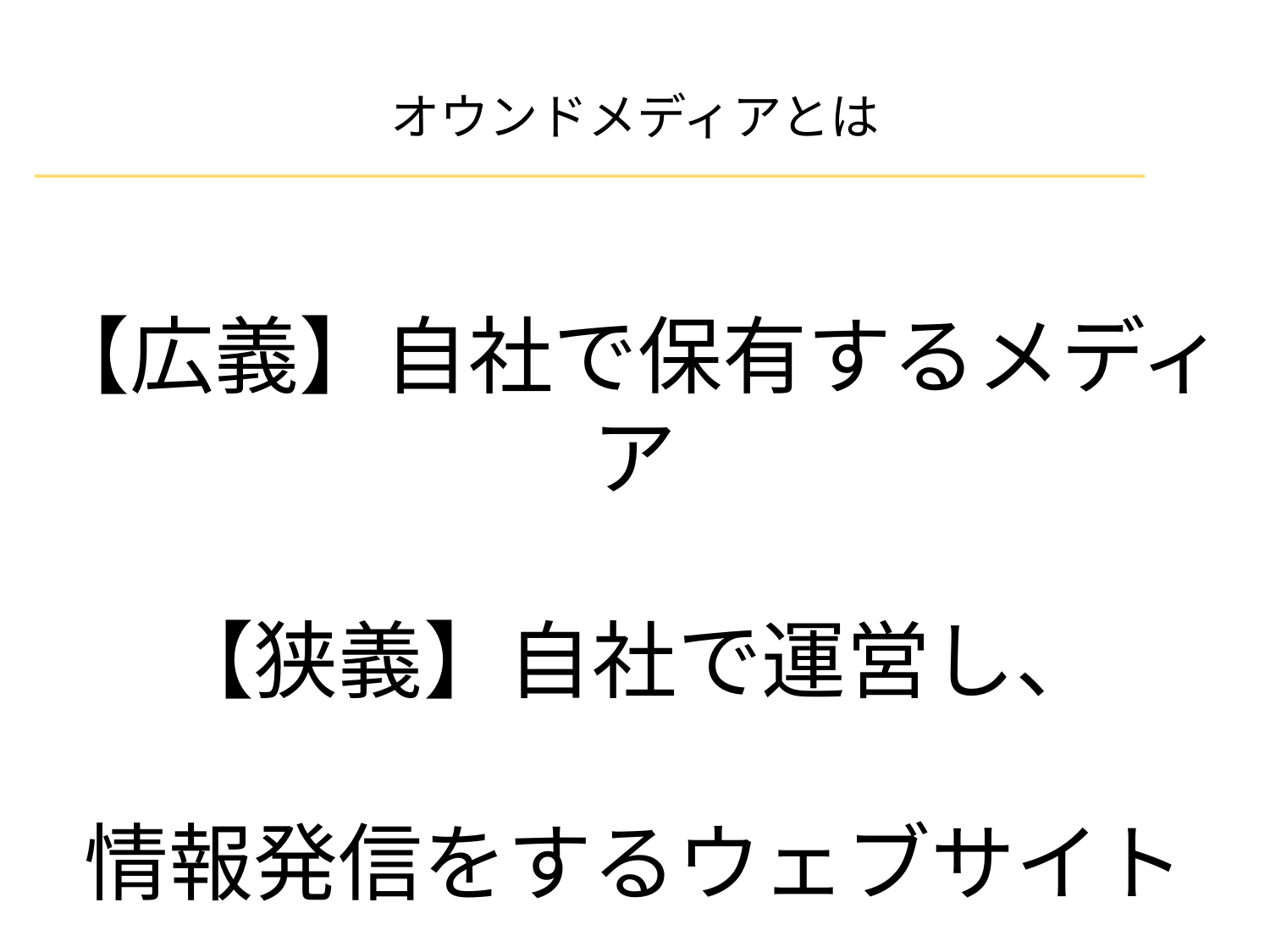

オウンドメディアとは
【広義】自社で保有するメディア

【狭義】自社で運営し、

情報発信をするウェブサイト